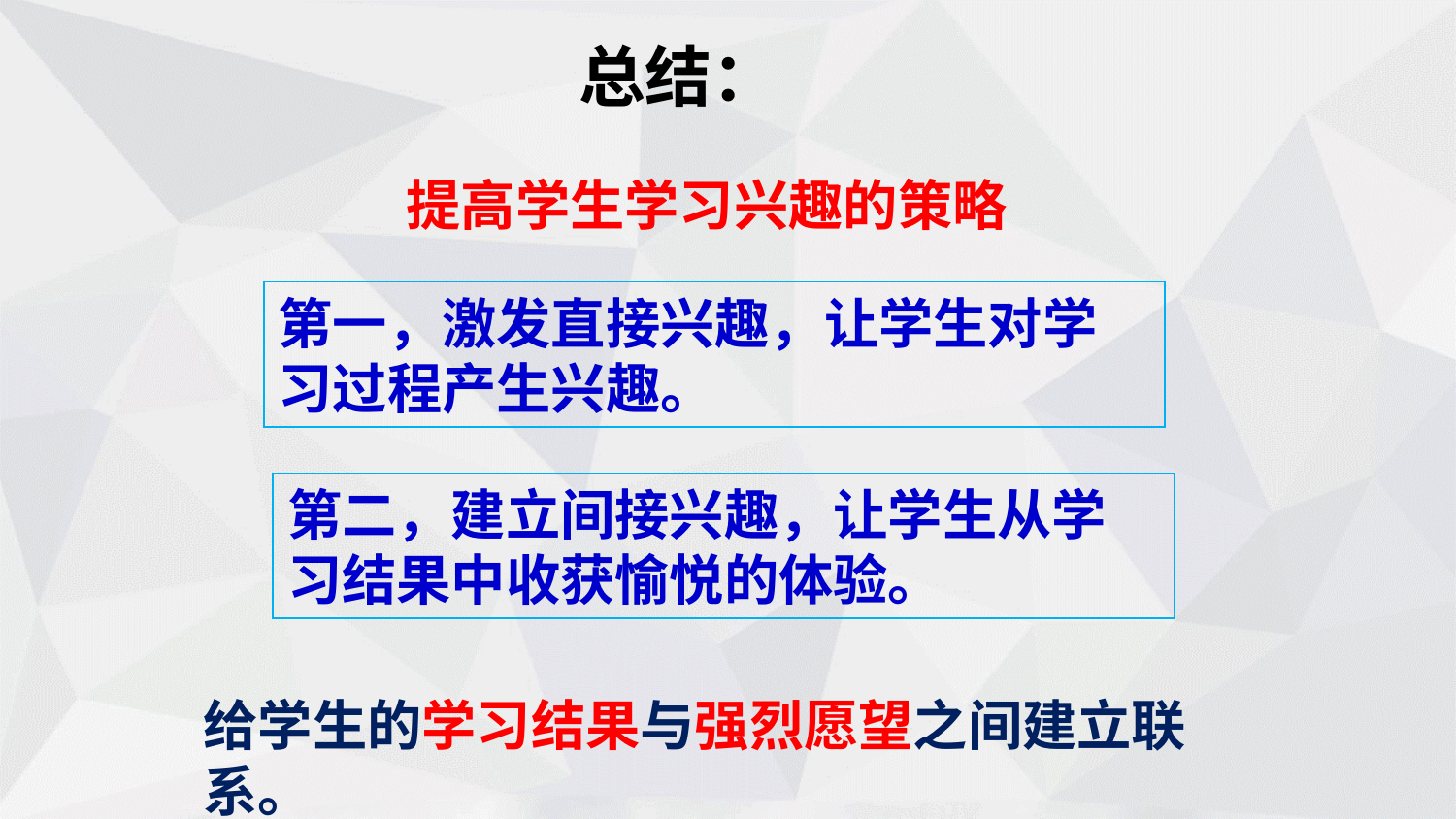

总结：
提高学生学习兴趣的策略
第一，激发直接兴趣，让学生对学习过程产生兴趣。
第二，建立间接兴趣，让学生从学习结果中收获愉悦的体验。
给学生的学习结果与强烈愿望之间建立联系。